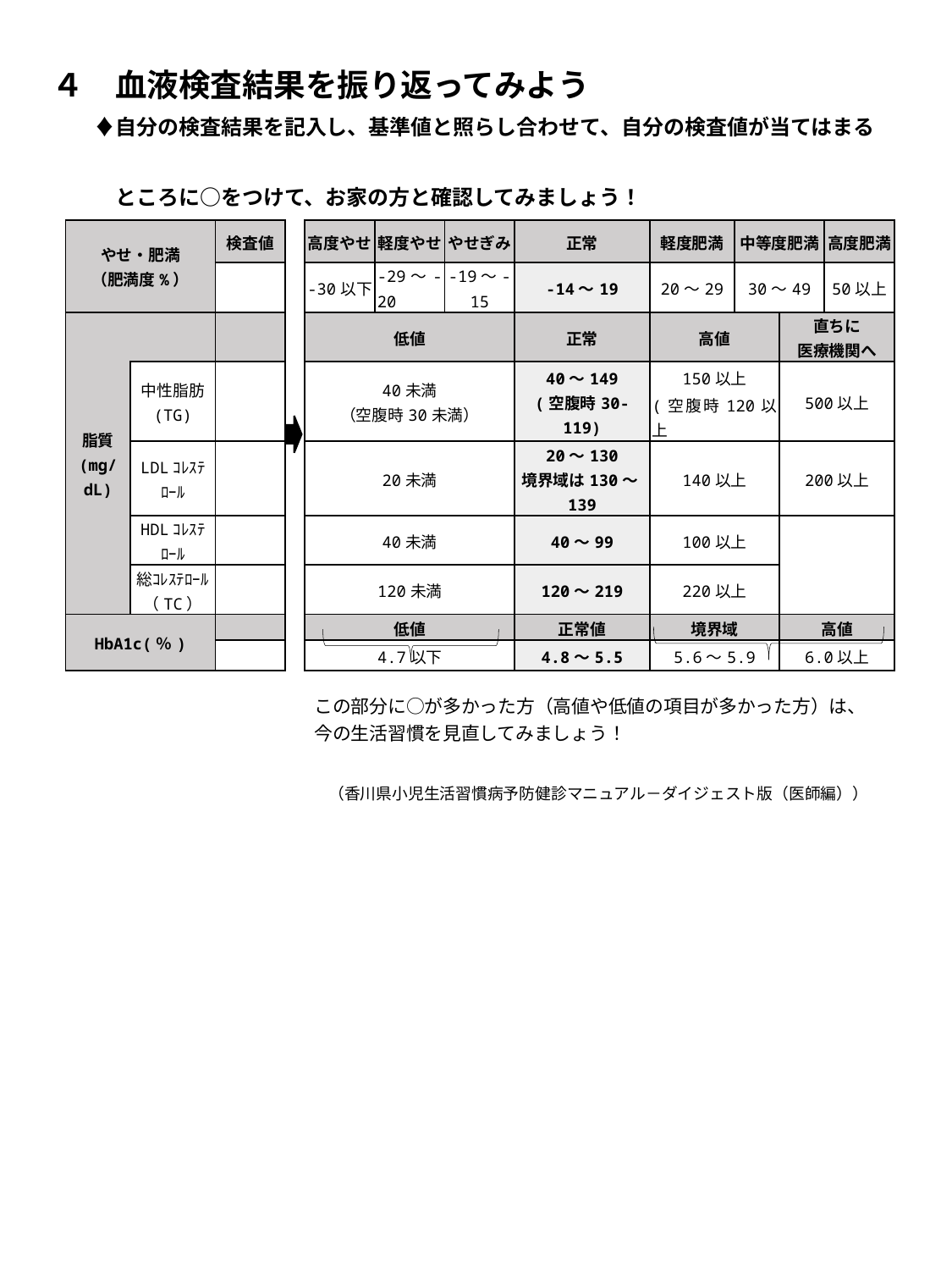

４　血液検査結果を振り返ってみよう
　　♦自分の検査結果を記入し、基準値と照らし合わせて、自分の検査値が当てはまる
　　　ところに○をつけて、お家の方と確認してみましょう！
| やせ・肥満 （肥満度%） |  | 検査値 |  | 高度やせ | 軽度やせ | やせぎみ | 正常 | 軽度肥満 | 中等度肥満 |  | 高度肥満 |
| --- | --- | --- | --- | --- | --- | --- | --- | --- | --- | --- | --- |
|  |  |  |  | -30以下 | -29～-20 | -19～-15 | -14～19 | 20～29 | 30～49 |  | 50以上 |
| 脂質 (mg/dL) |  |  |  | 低値 |  |  | 正常 | 高値 |  | 直ちに 医療機関へ |  |
|  | 中性脂肪 (TG) |  |  | 40未満 （空腹時30未満） |  |  | 40～149 (空腹時30-119) | 150以上 |  | 500以上 |  |
|  |  |  |  |  |  |  |  | (空腹時120以上 |  |  |  |
|  | LDLｺﾚｽﾃﾛｰﾙ |  |  | 20未満 |  |  | 20～130 境界域は130～139 | 140以上 |  | 200以上 |  |
|  | HDLｺﾚｽﾃﾛｰﾙ |  |  | 40未満 |  |  | 40～99 | 100以上 |  |  |  |
|  | 総ｺﾚｽﾃﾛｰﾙ（TC） |  |  | 120未満 |  |  | 120～219 | 220以上 |  |  |  |
| HbA1c(％) |  |  |  | 低値 |  |  | 正常値 | 境界域 |  | 高値 |  |
|  |  |  |  | 4.7以下 |  |  | 4.8～5.5 | 5.6～5.9 |  | 6.0以上 |  |

この部分に○が多かった方（高値や低値の項目が多かった方）は、今の生活習慣を見直してみましょう！
（香川県小児生活習慣病予防健診マニュアル－ダイジェスト版（医師編））